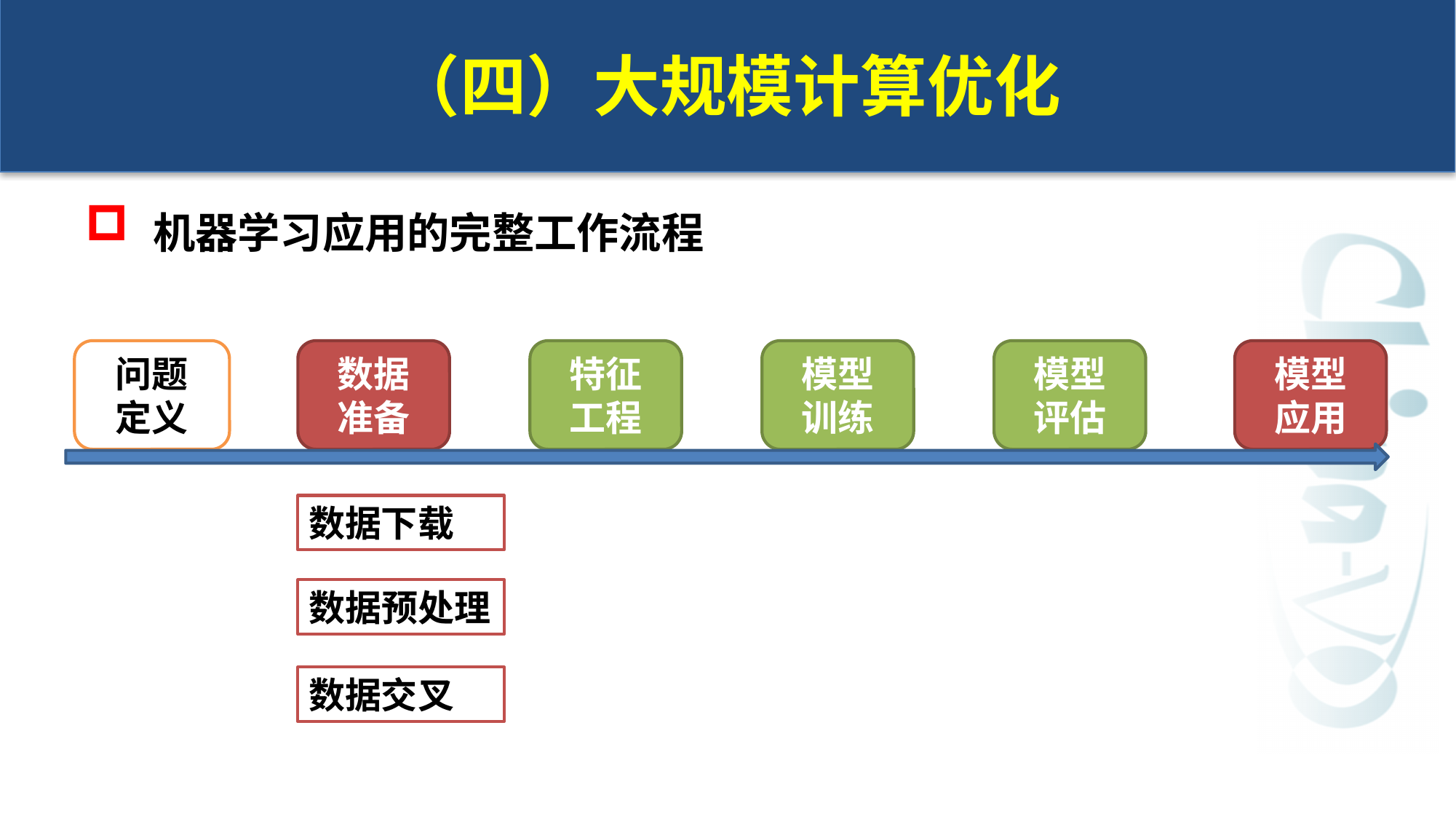

# （四）大规模计算优化
 机器学习应用的完整工作流程
问题
定义
数据
准备
特征
工程
模型
训练
模型
评估
模型
应用

数据下载
数据预处理
数据交叉